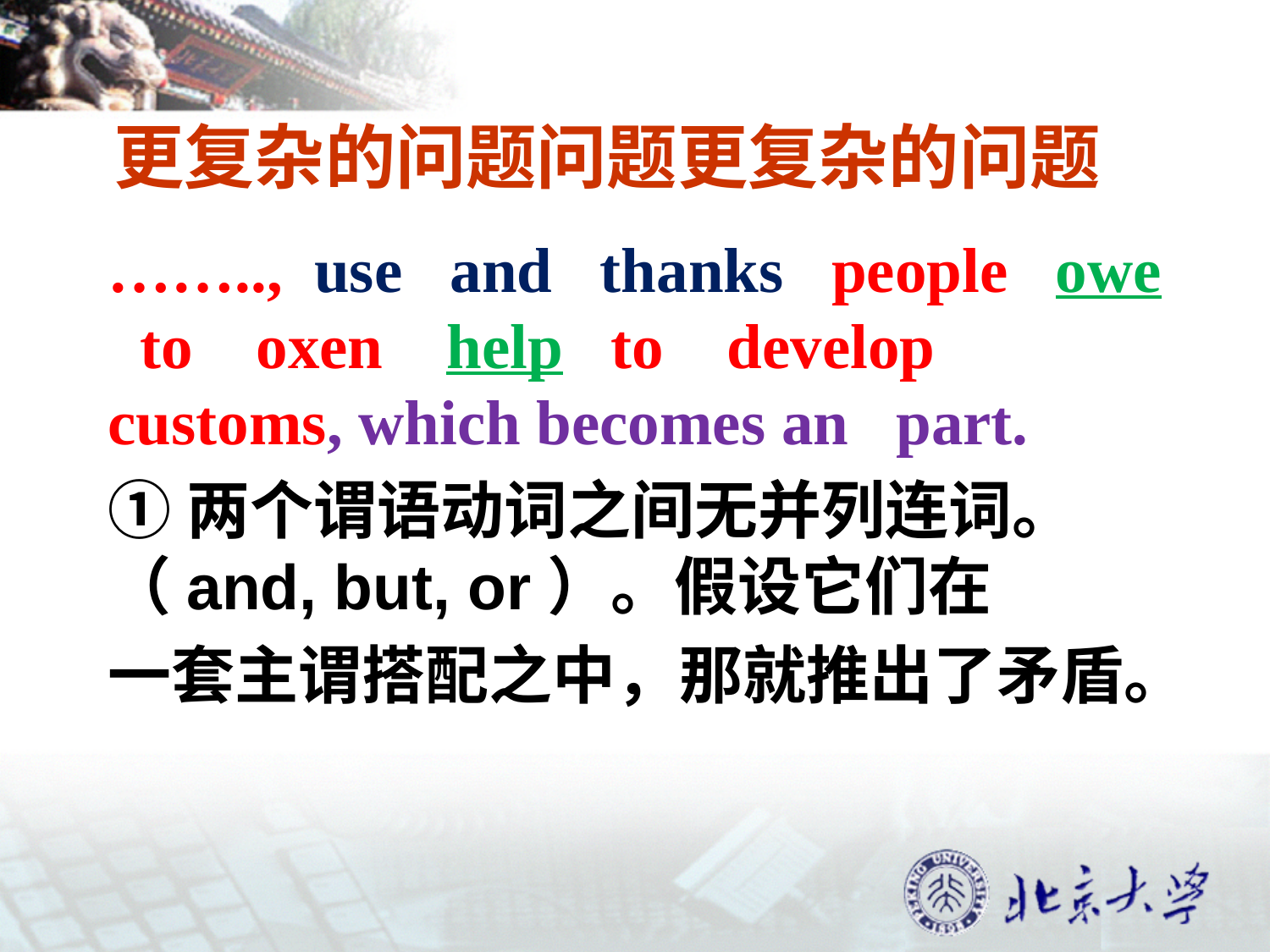

# 更复杂的问题问题更复杂的问题
……..,  use   and   thanks   people   owe   to    oxen    help   to    develop  customs, which becomes an   part.
①两个谓语动词之间无并列连词。（and, but, or）。假设它们在
一套主谓搭配之中，那就推出了矛盾。